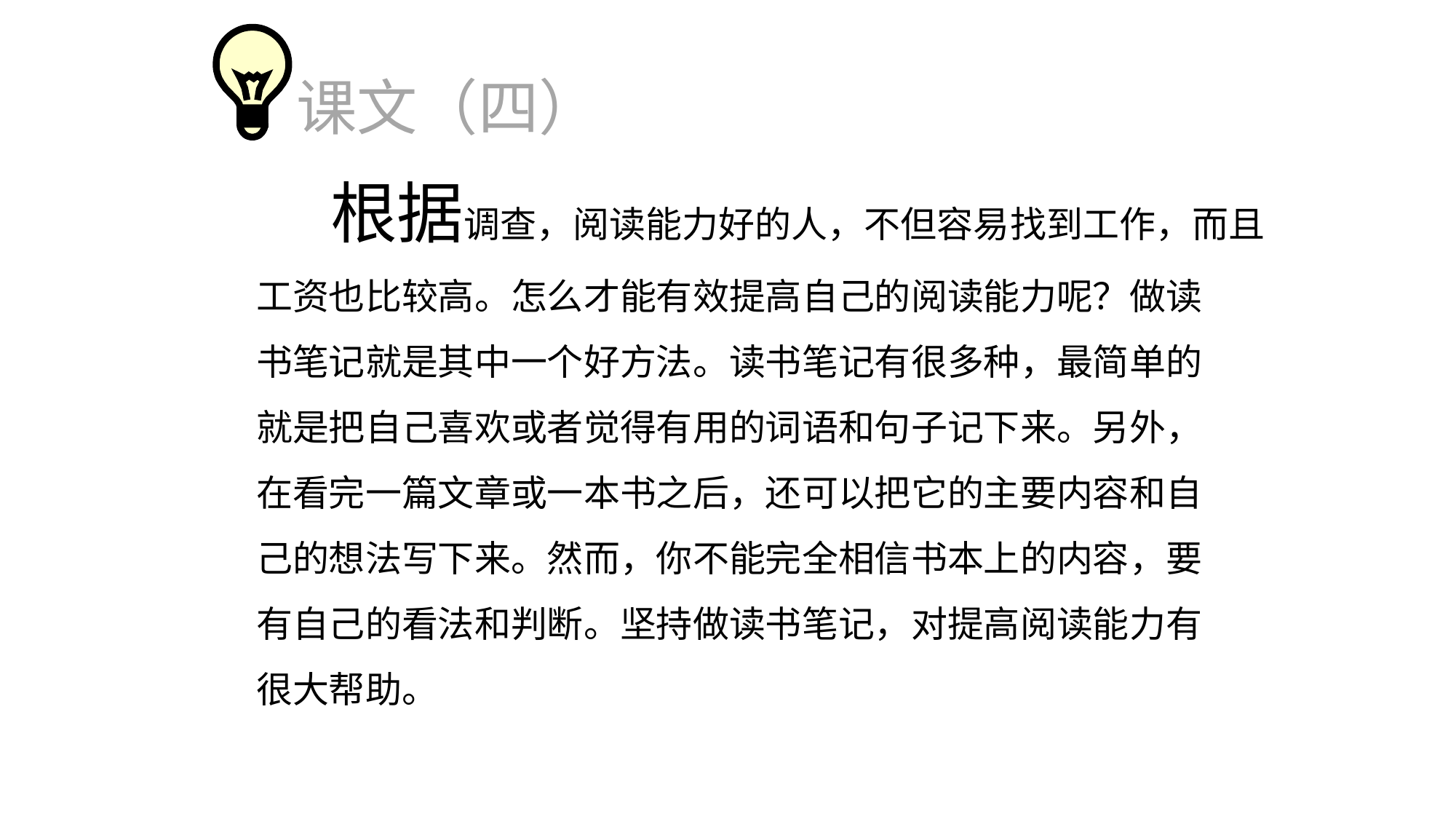

课文（四）
        根据调查，阅读能力好的人，不但容易找到工作，而且
工资也比较高。怎么才能有效提高自己的阅读能力呢？做读
书笔记就是其中一个好方法。读书笔记有很多种，最简单的
就是把自己喜欢或者觉得有用的词语和句子记下来。另外，
在看完一篇文章或一本书之后，还可以把它的主要内容和自
己的想法写下来。然而，你不能完全相信书本上的内容，要
有自己的看法和判断。坚持做读书笔记，对提高阅读能力有
很大帮助。